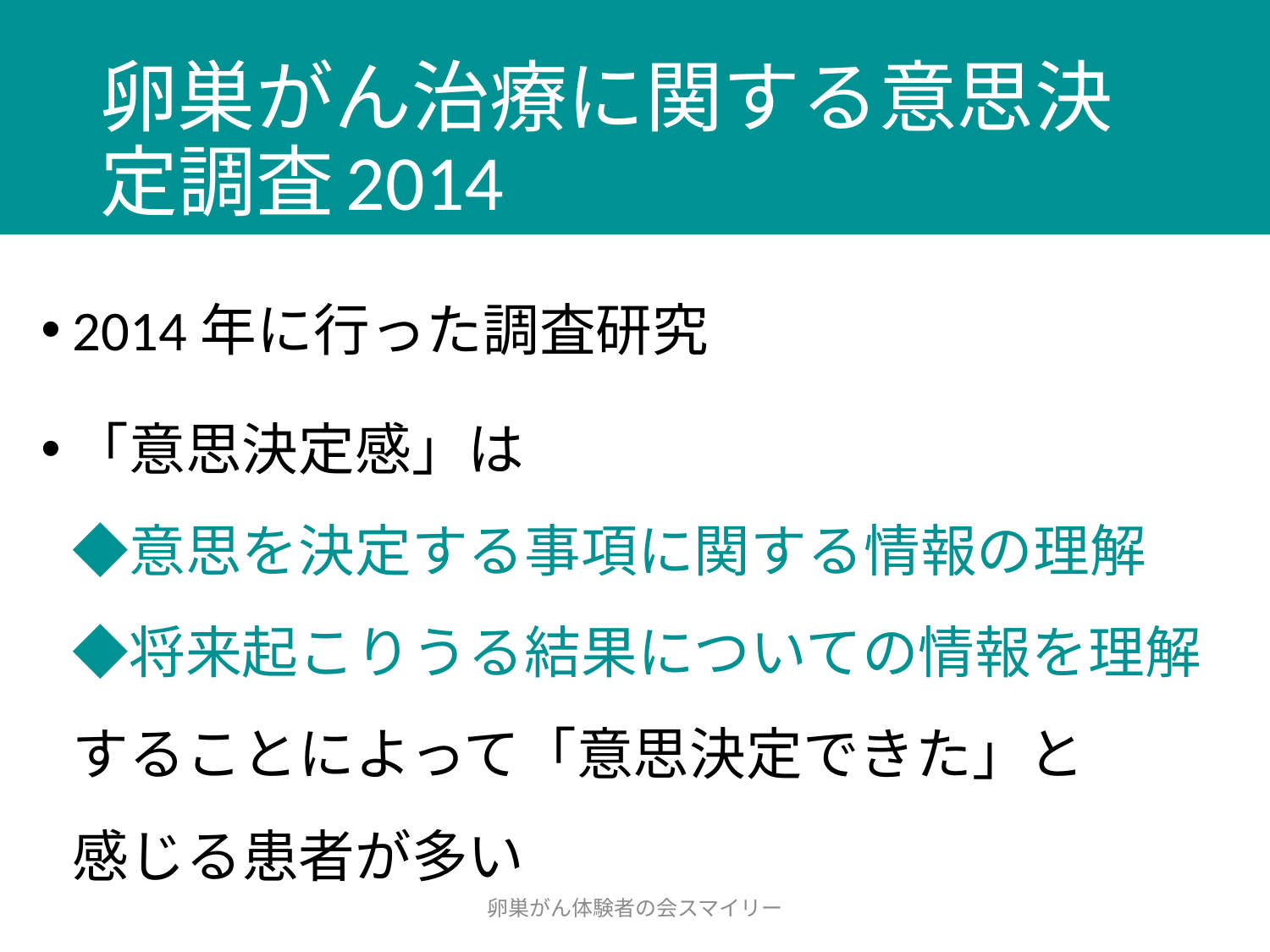

# 卵巣がん治療に関する意思決定調査2014
2014年に行った調査研究
「意思決定感」は
◆意思を決定する事項に関する情報の理解
◆将来起こりうる結果についての情報を理解
することによって「意思決定できた」と
感じる患者が多い
卵巣がん体験者の会スマイリー